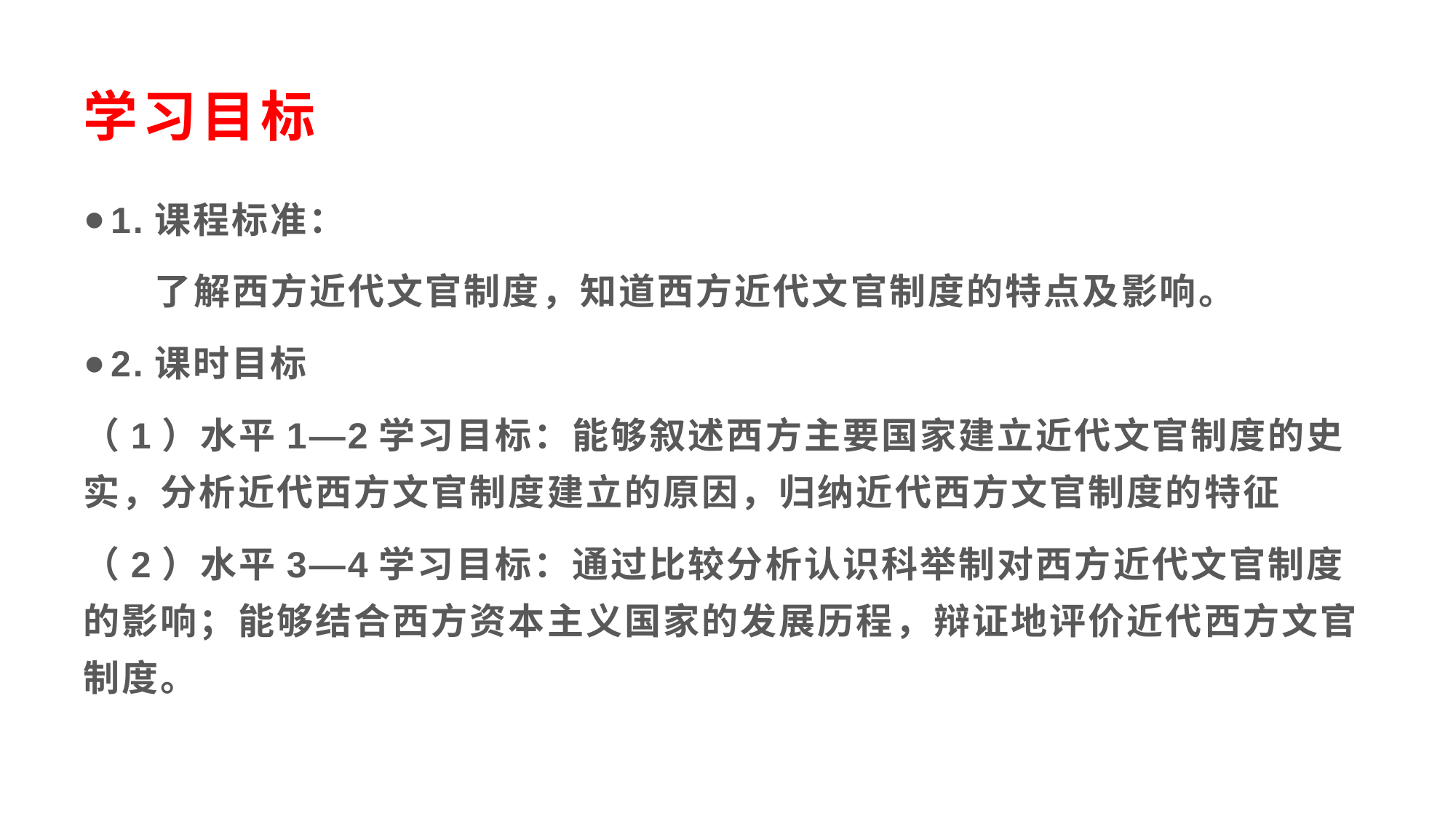

# 学习目标
1.课程标准：
      了解西方近代文官制度，知道西方近代文官制度的特点及影响。
2.课时目标
（1）水平1—2学习目标：能够叙述西方主要国家建立近代文官制度的史实，分析近代西方文官制度建立的原因，归纳近代西方文官制度的特征
（2）水平3—4学习目标：通过比较分析认识科举制对西方近代文官制度的影响；能够结合西方资本主义国家的发展历程，辩证地评价近代西方文官制度。